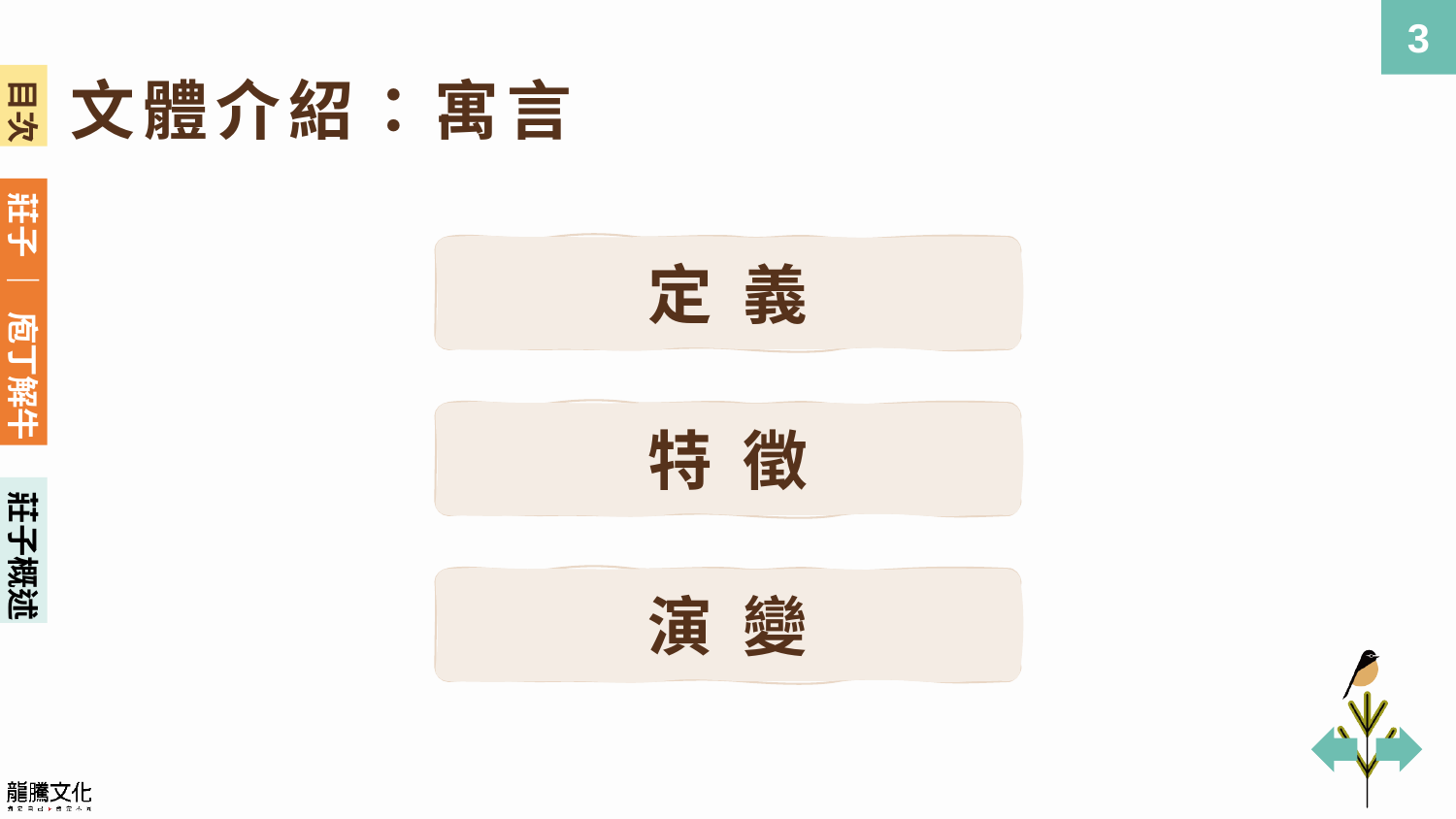

文體介紹：寓言

定 義

特 徵
莊子概述

演 變